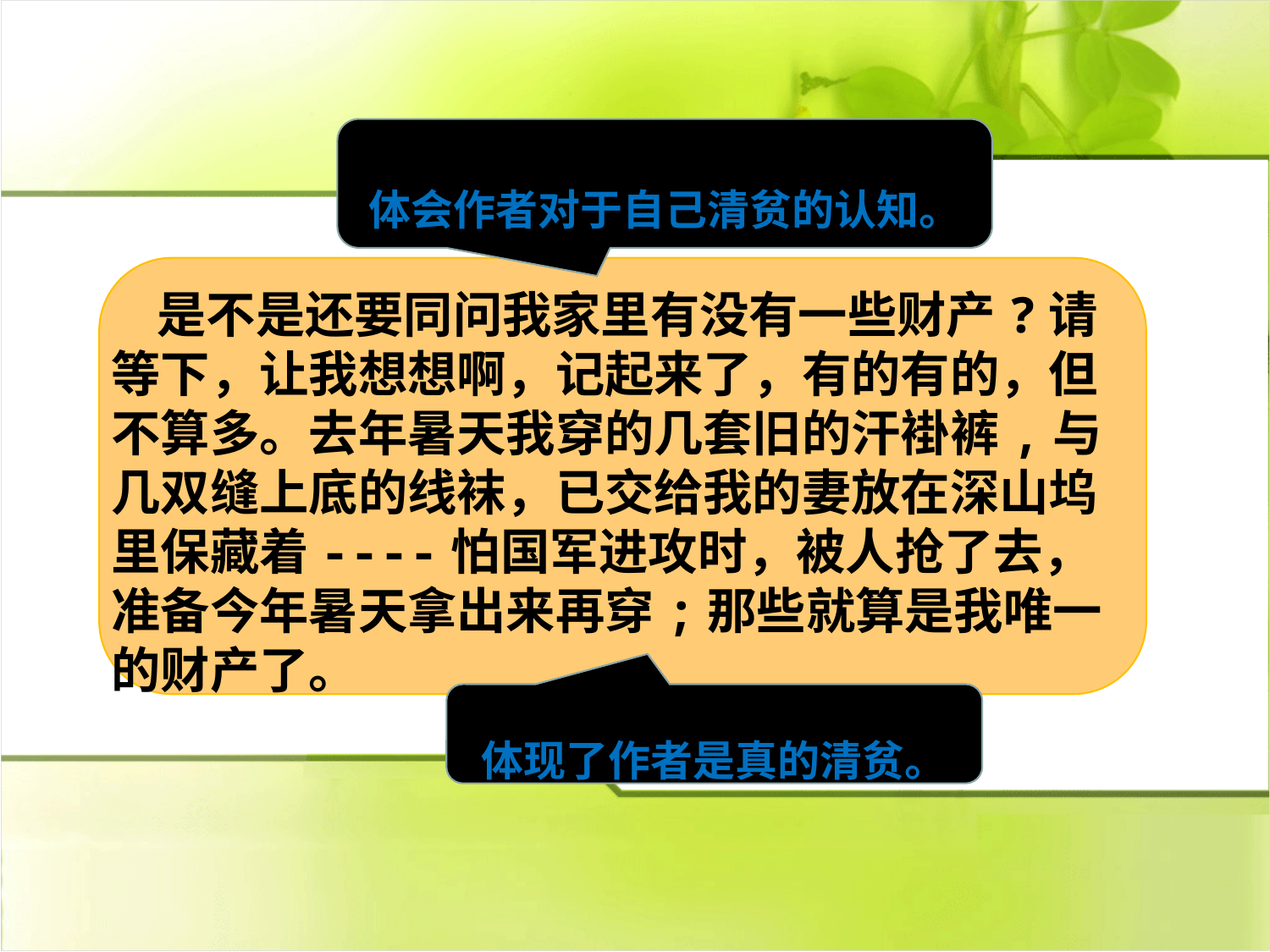

设问：
体会作者对于自己清贫的认知。

   是不是还要同问我家里有没有一些财产?请等下，让我想想啊，记起来了，有的有的，但不算多。去年暑天我穿的几套旧的汗褂裤,与几双缝上底的线袜，已交给我的妻放在深山坞里保藏着----怕国军进攻时，被人抢了去，准备今年暑天拿出来再穿;那些就算是我唯一的财产了。
语言描写：
体现了作者是真的清贫。